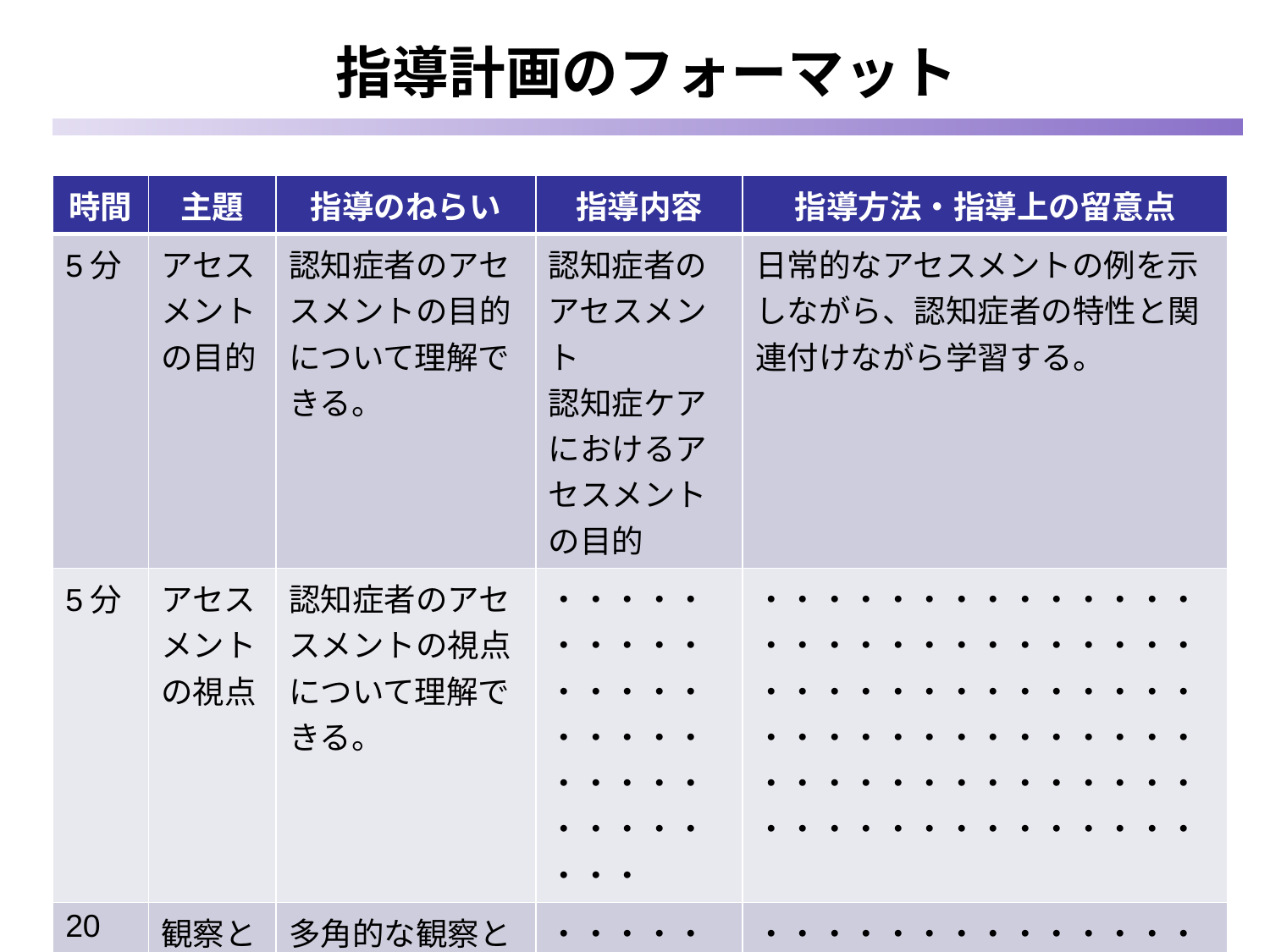

指導計画のフォーマット

| 時間 | 主題 | 指導のねらい | 指導内容 | 指導方法・指導上の留意点 |
| --- | --- | --- | --- | --- |
| 5分 | アセスメントの目的 | 認知症者のアセスメントの目的について理解できる。 | 認知症者のアセスメント 認知症ケアにおけるアセスメントの目的 | 日常的なアセスメントの例を示しながら、認知症者の特性と関連付けながら学習する。 |
| 5分 | アセスメントの視点 | 認知症者のアセスメントの視点について理解できる。 | ・・・・・・・・・・・・・・・・・・・・・・・・・・・・・・・・・ | ・・・・・・・・・・・・・・・・・・・・・・・・・・・・・・・・・・・・・・・・・・・・・・・・・・・・・・・・・・・・・・・・・・・・・・・・・・・・・・・・・・・・ |
| 20分 | 観察とアセスメント | 多角的な観察とアセスメントの必要性について理解できる。 | ・・・・・・・・・・・・・・・・・・・・・・・・・・・・・・・・・ | ・・・・・・・・・・・・・・・・・・・・・・・・・・・・・・・・・・・・・・・・・・・・・・・・・・・・・・・・・・・・・・・・・・・・・・・・・・・・・・・・・・・・ |